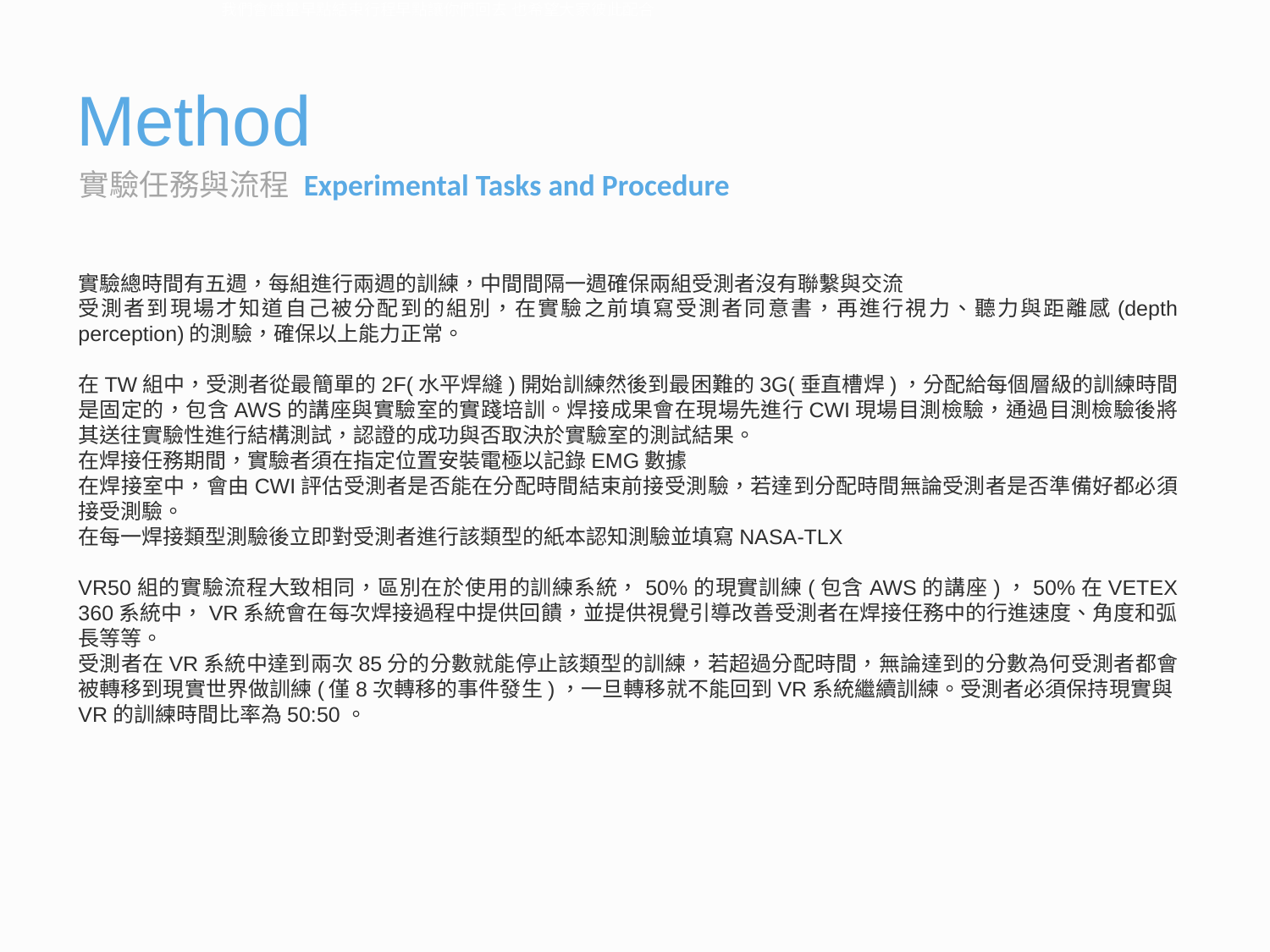

為了人數控管和安全 我們希望是原車去原車回 因為人是我們帶出去了 如果你們離開的時候發生什麼事我們都無法卸責
我們會儘量早點結束行程早點讓你們回去 也希望大家彼此配合
# Method
實驗任務與流程 Experimental Tasks and Procedure
實驗總時間有五週，每組進行兩週的訓練，中間間隔一週確保兩組受測者沒有聯繫與交流
受測者到現場才知道自己被分配到的組別，在實驗之前填寫受測者同意書，再進行視力、聽力與距離感(depth perception)的測驗，確保以上能力正常。

在TW組中，受測者從最簡單的2F(水平焊縫)開始訓練然後到最困難的3G(垂直槽焊)，分配給每個層級的訓練時間是固定的，包含AWS的講座與實驗室的實踐培訓。焊接成果會在現場先進行CWI現場目測檢驗，通過目測檢驗後將其送往實驗性進行結構測試，認證的成功與否取決於實驗室的測試結果。
在焊接任務期間，實驗者須在指定位置安裝電極以記錄EMG數據
在焊接室中，會由CWI評估受測者是否能在分配時間結束前接受測驗，若達到分配時間無論受測者是否準備好都必須接受測驗。
在每一焊接類型測驗後立即對受測者進行該類型的紙本認知測驗並填寫NASA-TLX

VR50組的實驗流程大致相同，區別在於使用的訓練系統，50%的現實訓練(包含AWS的講座)，50%在VETEX 360系統中，VR系統會在每次焊接過程中提供回饋，並提供視覺引導改善受測者在焊接任務中的行進速度、角度和弧長等等。
受測者在VR系統中達到兩次85分的分數就能停止該類型的訓練，若超過分配時間，無論達到的分數為何受測者都會被轉移到現實世界做訓練(僅8次轉移的事件發生)，一旦轉移就不能回到VR系統繼續訓練。受測者必須保持現實與VR的訓練時間比率為50:50。